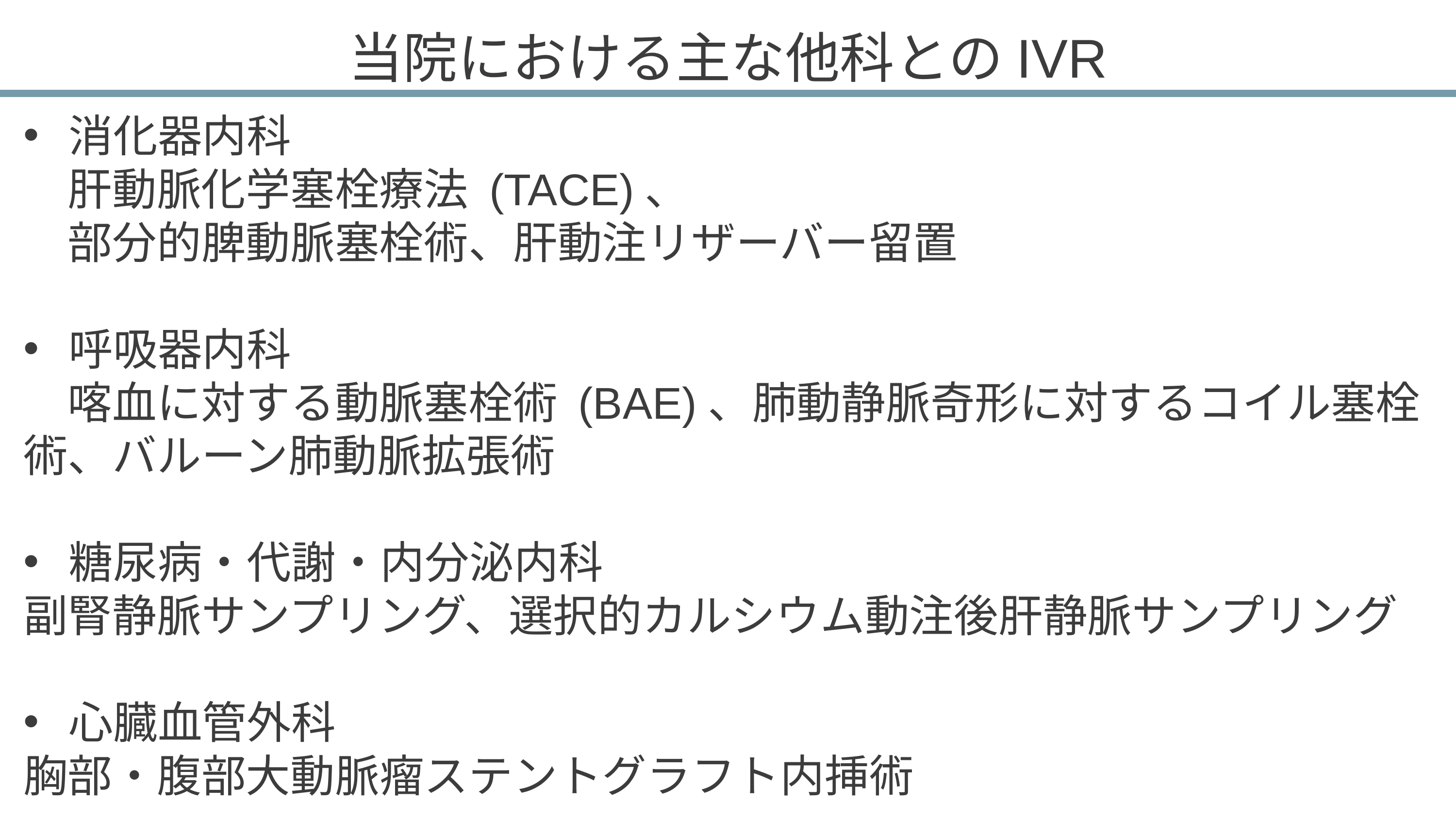

# 当院における主な他科とのIVR
消化器内科
　肝動脈化学塞栓療法 (TACE)、
　部分的脾動脈塞栓術、肝動注リザーバー留置

呼吸器内科
　喀血に対する動脈塞栓術 (BAE)、肺動静脈奇形に対するコイル塞栓術、バルーン肺動脈拡張術

糖尿病・代謝・内分泌内科
副腎静脈サンプリング、選択的カルシウム動注後肝静脈サンプリング

心臓血管外科
胸部・腹部大動脈瘤ステントグラフト内挿術